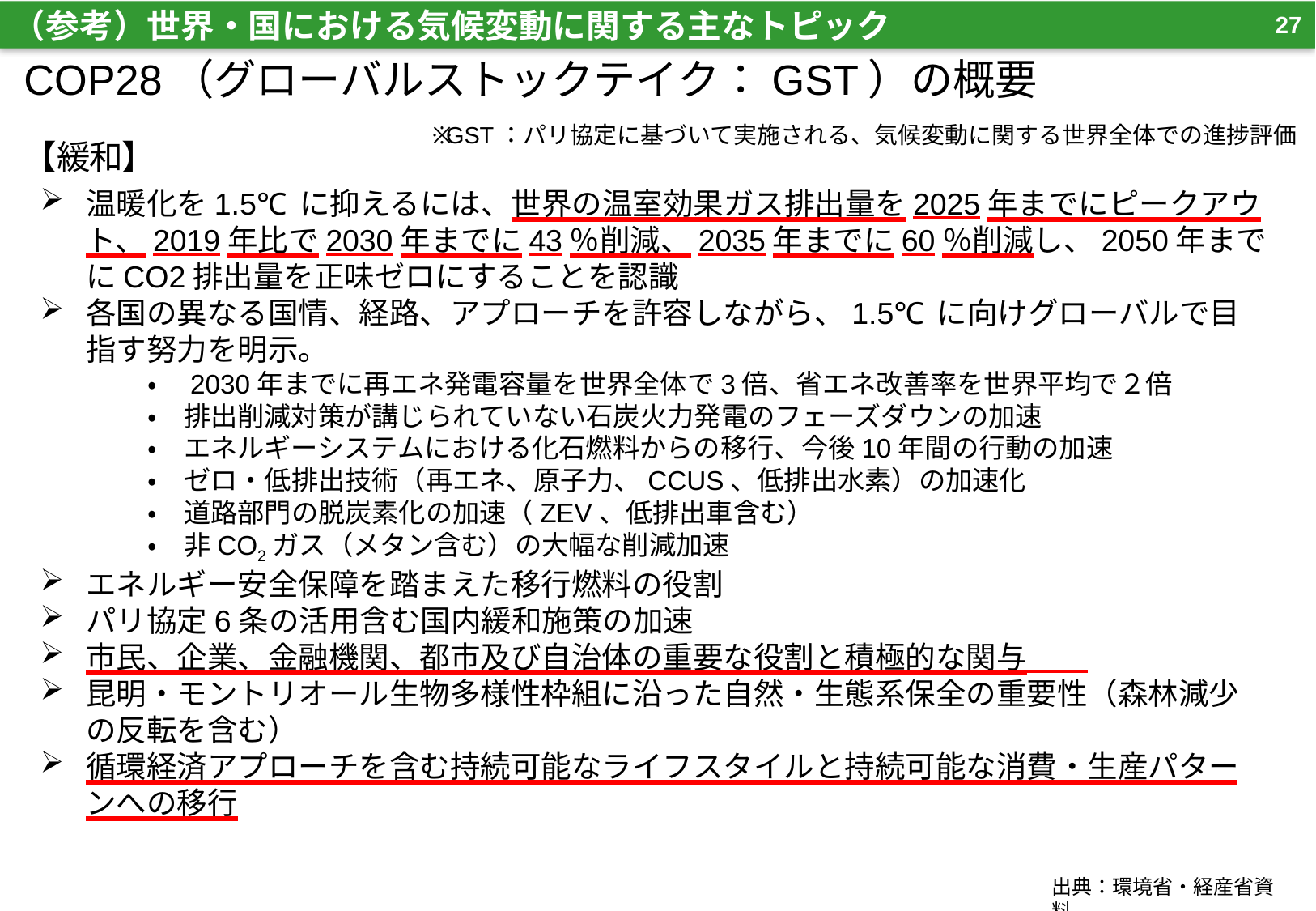

27
27
（参考）世界・国における気候変動に関する主なトピック
# COP28（グローバルストックテイク：GST）の概要
※GST：パリ協定に基づいて実施される、気候変動に関する世界全体での進捗評価
【緩和】
温暖化を1.5℃に抑えるには、世界の温室効果ガス排出量を2025年までにピークアウト、2019年比で2030年までに43％削減、2035年までに60％削減し、2050年までにCO2排出量を正味ゼロにすることを認識
各国の異なる国情、経路、アプローチを許容しながら、1.5℃に向けグローバルで目指す努力を明示。
　　　　•　2030年までに再エネ発電容量を世界全体で3倍、省エネ改善率を世界平均で２倍
　　　　•　排出削減対策が講じられていない石炭火力発電のフェーズダウンの加速
　　　　•　エネルギーシステムにおける化石燃料からの移行、今後10年間の行動の加速
　　　　•　ゼロ・低排出技術（再エネ、原子力、CCUS、低排出水素）の加速化
　　　　•　道路部門の脱炭素化の加速（ZEV、低排出車含む）
　　　　•　非CO2ガス（メタン含む）の大幅な削減加速
エネルギー安全保障を踏まえた移行燃料の役割
パリ協定6条の活用含む国内緩和施策の加速
市民、企業、金融機関、都市及び自治体の重要な役割と積極的な関与
昆明・モントリオール生物多様性枠組に沿った自然・生態系保全の重要性（森林減少の反転を含む）
循環経済アプローチを含む持続可能なライフスタイルと持続可能な消費・生産パターンへの移行
出典：環境省・経産省資料